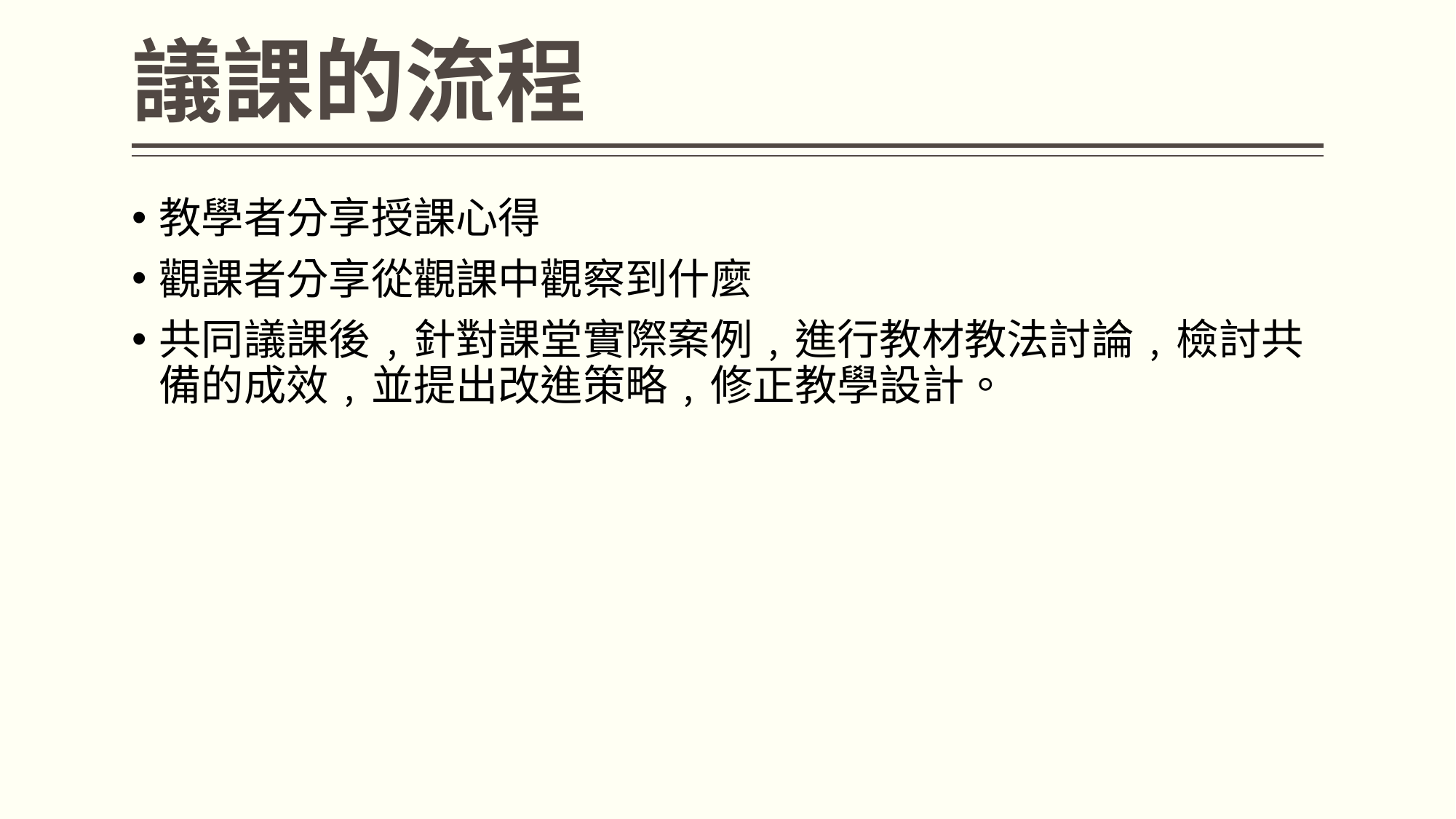

# 議課的流程
教學者分享授課心得
觀課者分享從觀課中觀察到什麼
共同議課後﹐針對課堂實際案例﹐進行教材教法討論﹐檢討共備的成效﹐並提出改進策略﹐修正教學設計。